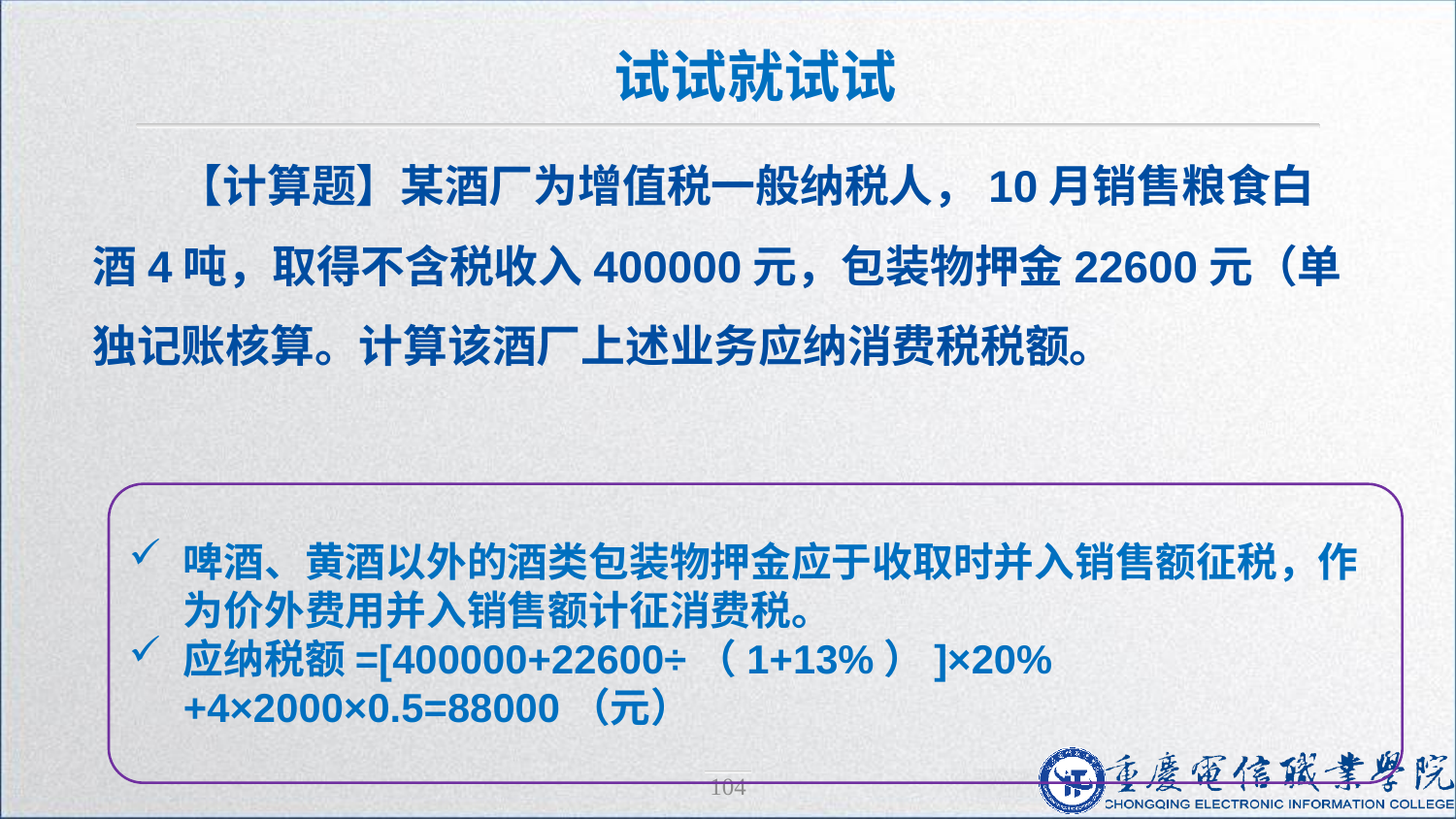

试试就试试
【计算题】某酒厂为增值税一般纳税人，10月销售粮食白酒4吨，取得不含税收入400000元，包装物押金22600元（单独记账核算。计算该酒厂上述业务应纳消费税税额。

啤酒、黄酒以外的酒类包装物押金应于收取时并入销售额征税，作为价外费用并入销售额计征消费税。
应纳税额=[400000+22600÷（1+13%）]×20%+4×2000×0.5=88000（元）
104